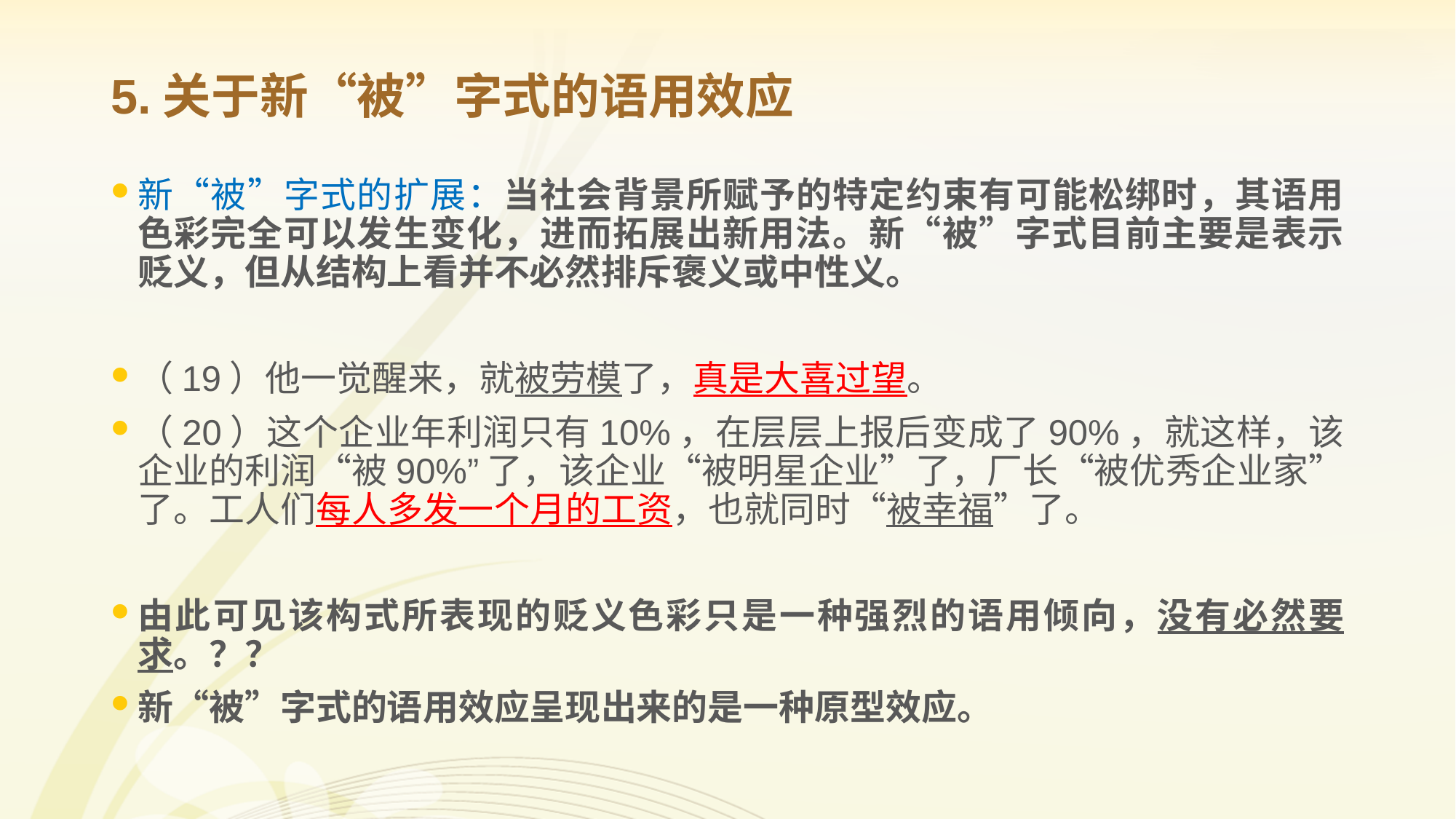

# 5.关于新“被”字式的语用效应
新“被”字式的扩展：当社会背景所赋予的特定约束有可能松绑时，其语用色彩完全可以发生变化，进而拓展出新用法。新“被”字式目前主要是表示贬义，但从结构上看并不必然排斥褒义或中性义。

（19）他一觉醒来，就被劳模了，真是大喜过望。
（20）这个企业年利润只有10%，在层层上报后变成了90%，就这样，该企业的利润“被90%”了，该企业“被明星企业”了，厂长“被优秀企业家”了。工人们每人多发一个月的工资，也就同时“被幸福”了。

由此可见该构式所表现的贬义色彩只是一种强烈的语用倾向，没有必然要求。？？
新“被”字式的语用效应呈现出来的是一种原型效应。